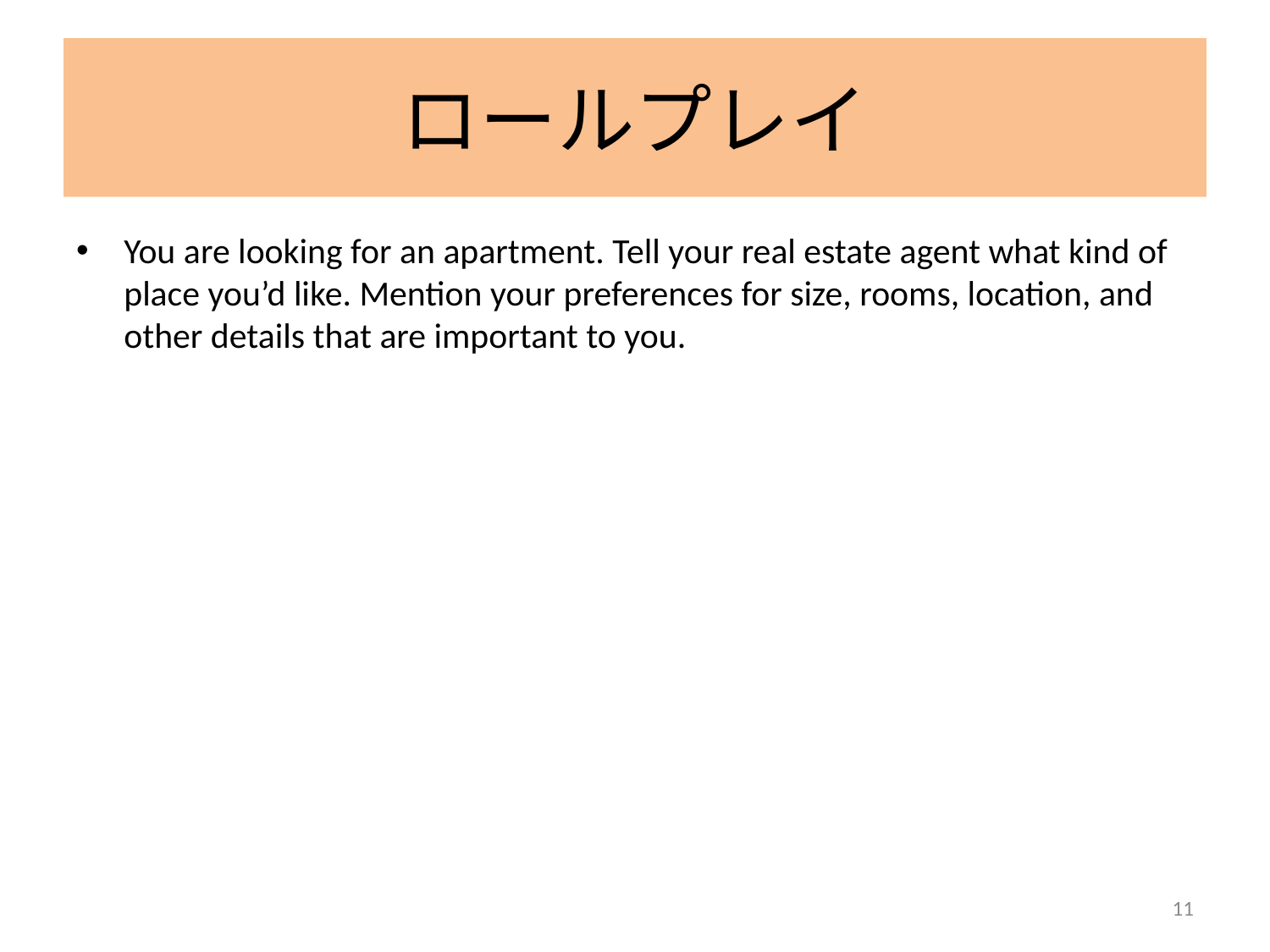

# ロールプレイ
You are looking for an apartment. Tell your real estate agent what kind of place you’d like. Mention your preferences for size, rooms, location, and other details that are important to you.
11